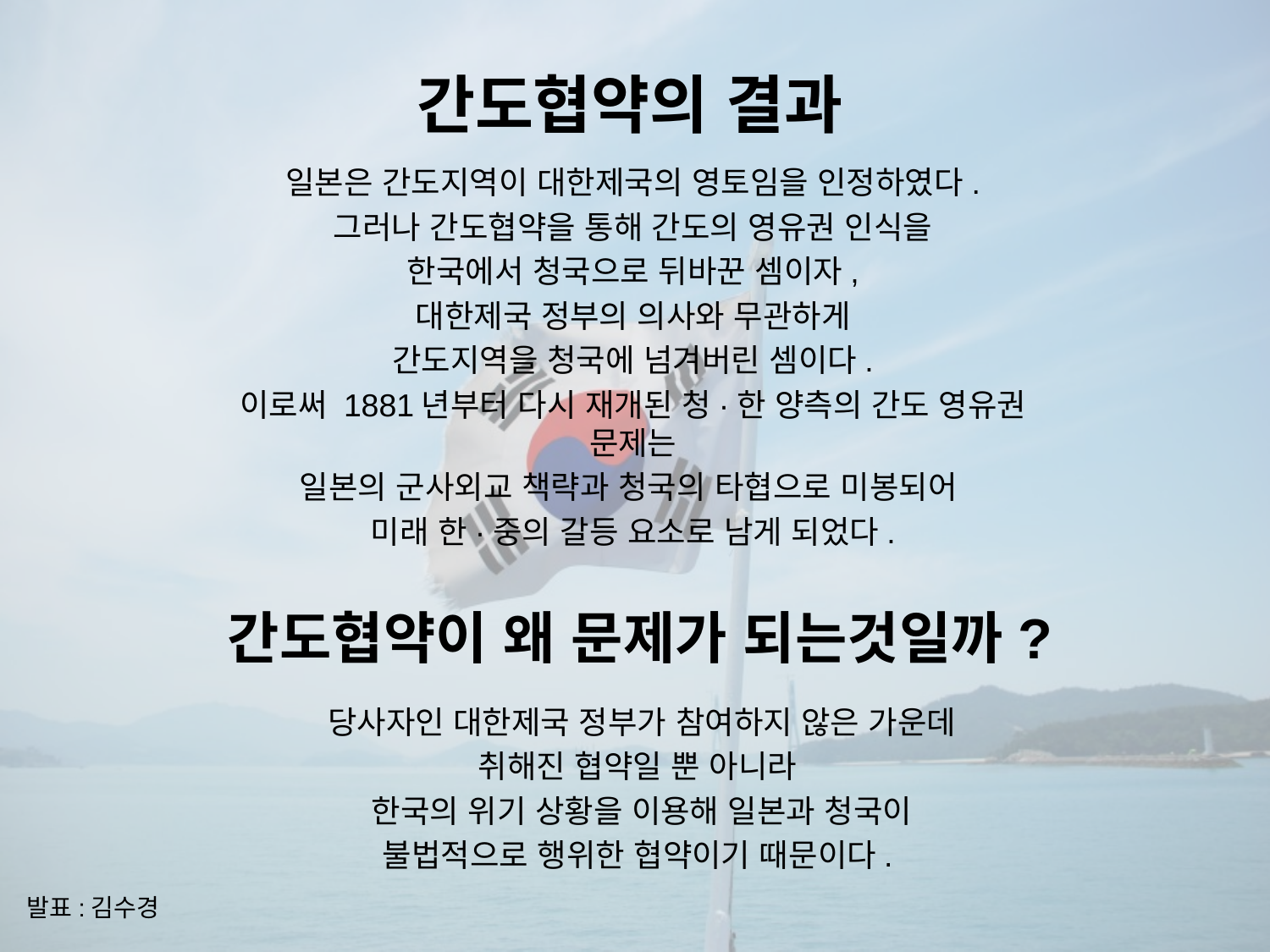

# 간도협약의 결과
일본은 간도지역이 대한제국의 영토임을 인정하였다.
그러나 간도협약을 통해 간도의 영유권 인식을
한국에서 청국으로 뒤바꾼 셈이자,
대한제국 정부의 의사와 무관하게
간도지역을 청국에 넘겨버린 셈이다.
이로써 1881년부터 다시 재개된 청·한 양측의 간도 영유권 문제는
일본의 군사외교 책략과 청국의 타협으로 미봉되어
미래 한·중의 갈등 요소로 남게 되었다.
간도협약이 왜 문제가 되는것일까?

당사자인 대한제국 정부가 참여하지 않은 가운데
취해진 협약일 뿐 아니라
한국의 위기 상황을 이용해 일본과 청국이
불법적으로 행위한 협약이기 때문이다.

발표:김수경